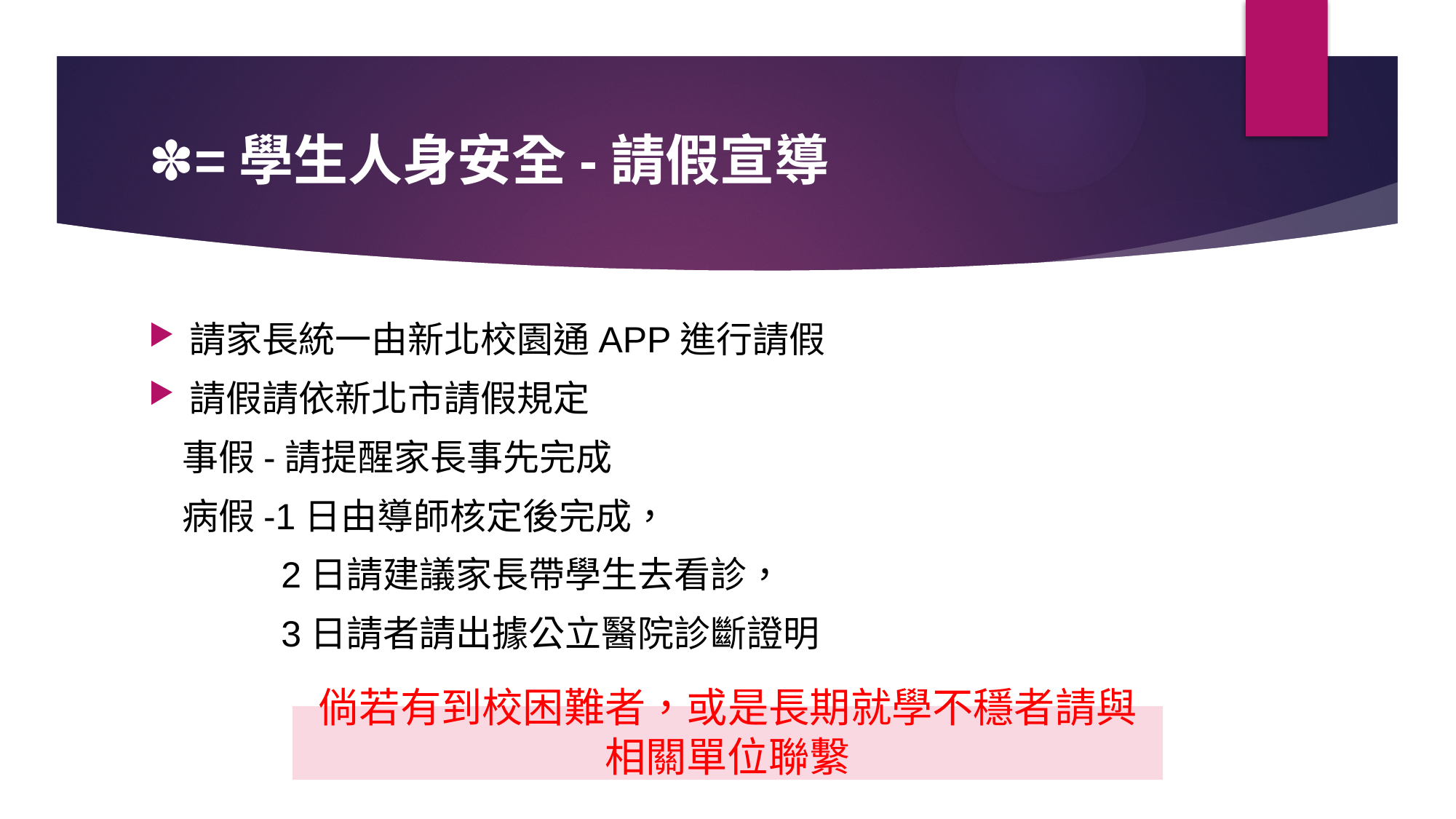

# ✽=學生人身安全-請假宣導
請家長統一由新北校園通APP進行請假
請假請依新北市請假規定
   事假-請提醒家長事先完成
   病假-1日由導師核定後完成，
             2日請建議家長帶學生去看診，
             3日請者請出據公立醫院診斷證明

倘若有到校困難者，或是長期就學不穩者請與相關單位聯繫